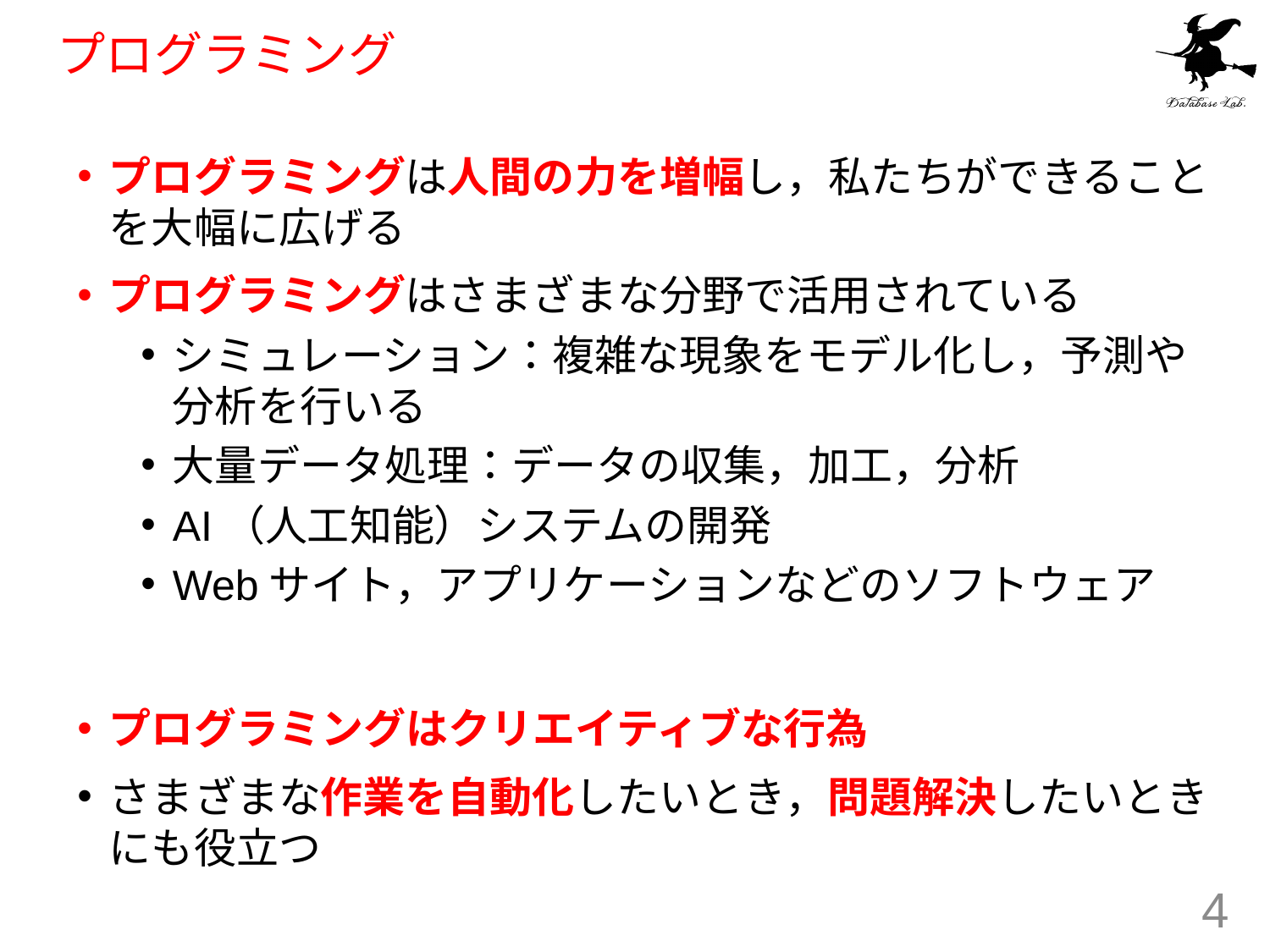

# プログラミング
プログラミングは人間の力を増幅し，私たちができることを大幅に広げる
プログラミングはさまざまな分野で活用されている
シミュレーション：複雑な現象をモデル化し，予測や分析を行いる
大量データ処理：データの収集，加工，分析
AI（人工知能）システムの開発
Webサイト，アプリケーションなどのソフトウェア

プログラミングはクリエイティブな行為
さまざまな作業を自動化したいとき，問題解決したいときにも役立つ

4